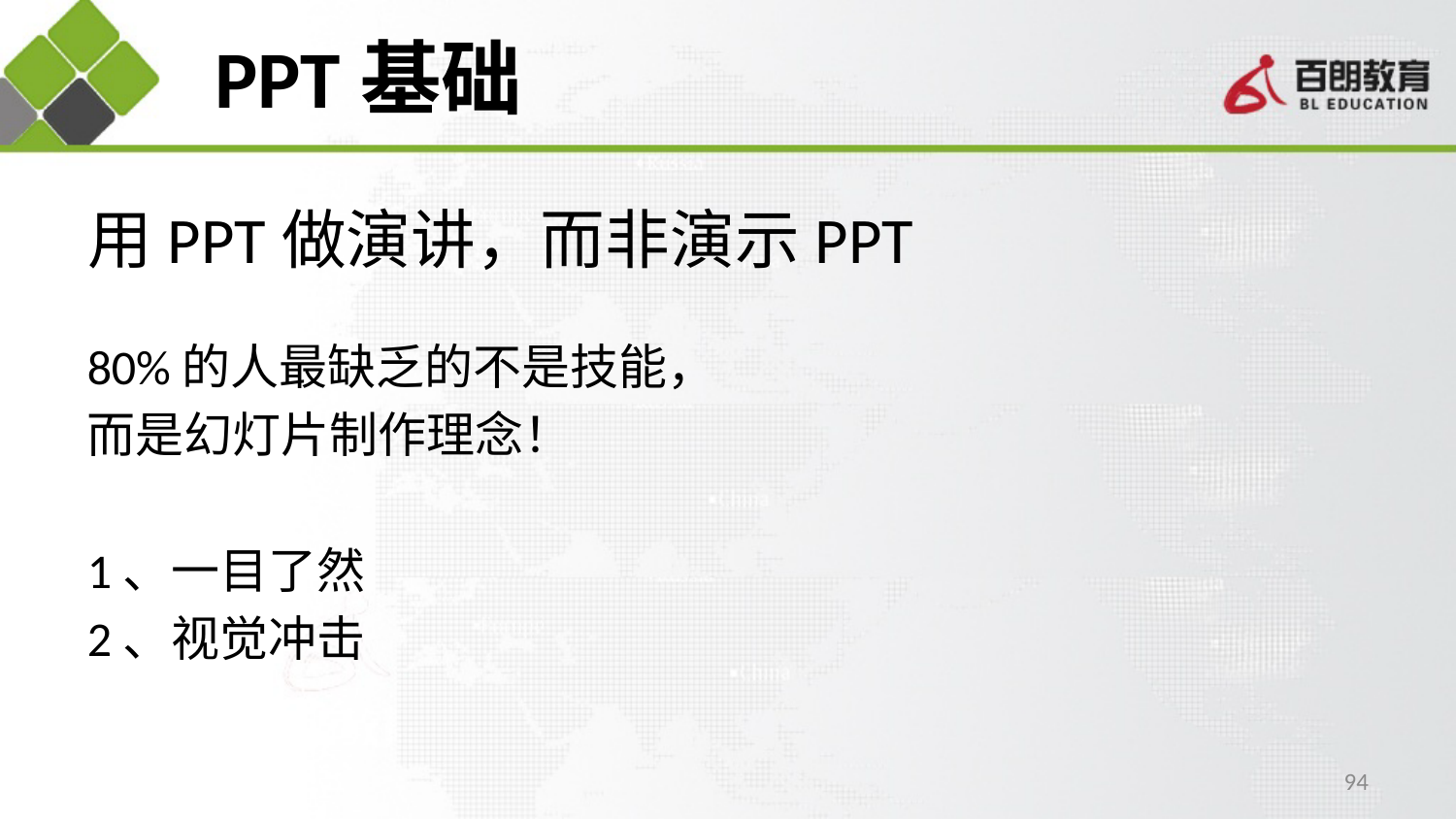

# PPT基础
用PPT做演讲，而非演示PPT
80%的人最缺乏的不是技能，
而是幻灯片制作理念！

1、一目了然
2、视觉冲击

94